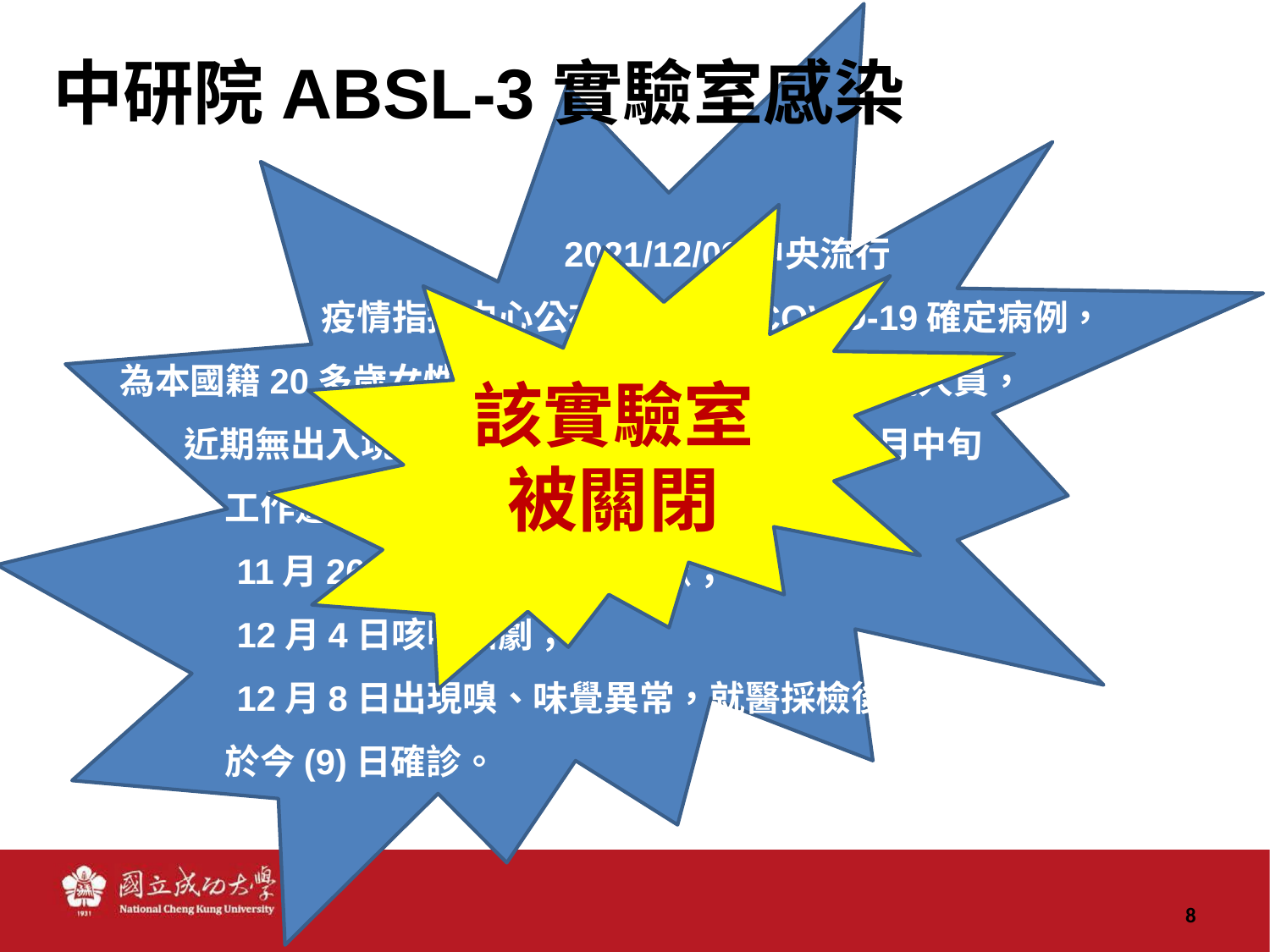

2021/12/09中央流行
                        疫情指揮中心公布國內1例COVID-19確定病例，
為本國籍20多歲女性，曾任中央研究院實驗室研究人員，
       近期無出入境紀錄，已接種2劑疫苗。於11月中旬
            工作過程曾接觸過病原，當下並無症狀。
            11月26日開始出現輕微咳嗽；
            12月4日咳嗽加劇；
            12月8日出現嗅、味覺異常，就醫採檢後，
            於今(9)日確診。
# 中研院ABSL-3實驗室感染
該實驗室
被關閉
8